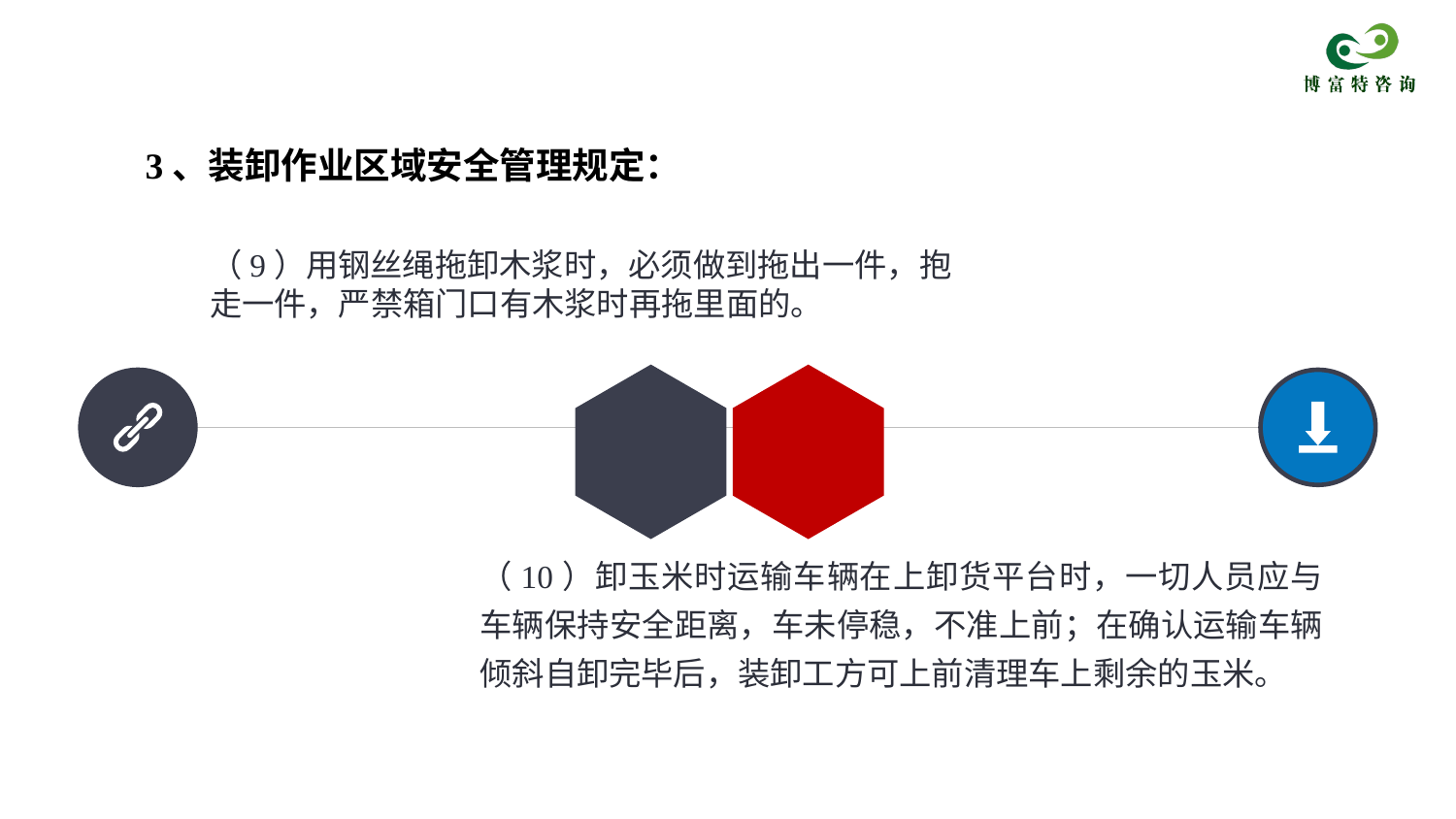

3、装卸作业区域安全管理规定：
（9）用钢丝绳拖卸木浆时，必须做到拖出一件，抱走一件，严禁箱门口有木浆时再拖里面的。

（10）卸玉米时运输车辆在上卸货平台时，一切人员应与车辆保持安全距离，车未停稳，不准上前；在确认运输车辆倾斜自卸完毕后，装卸工方可上前清理车上剩余的玉米。